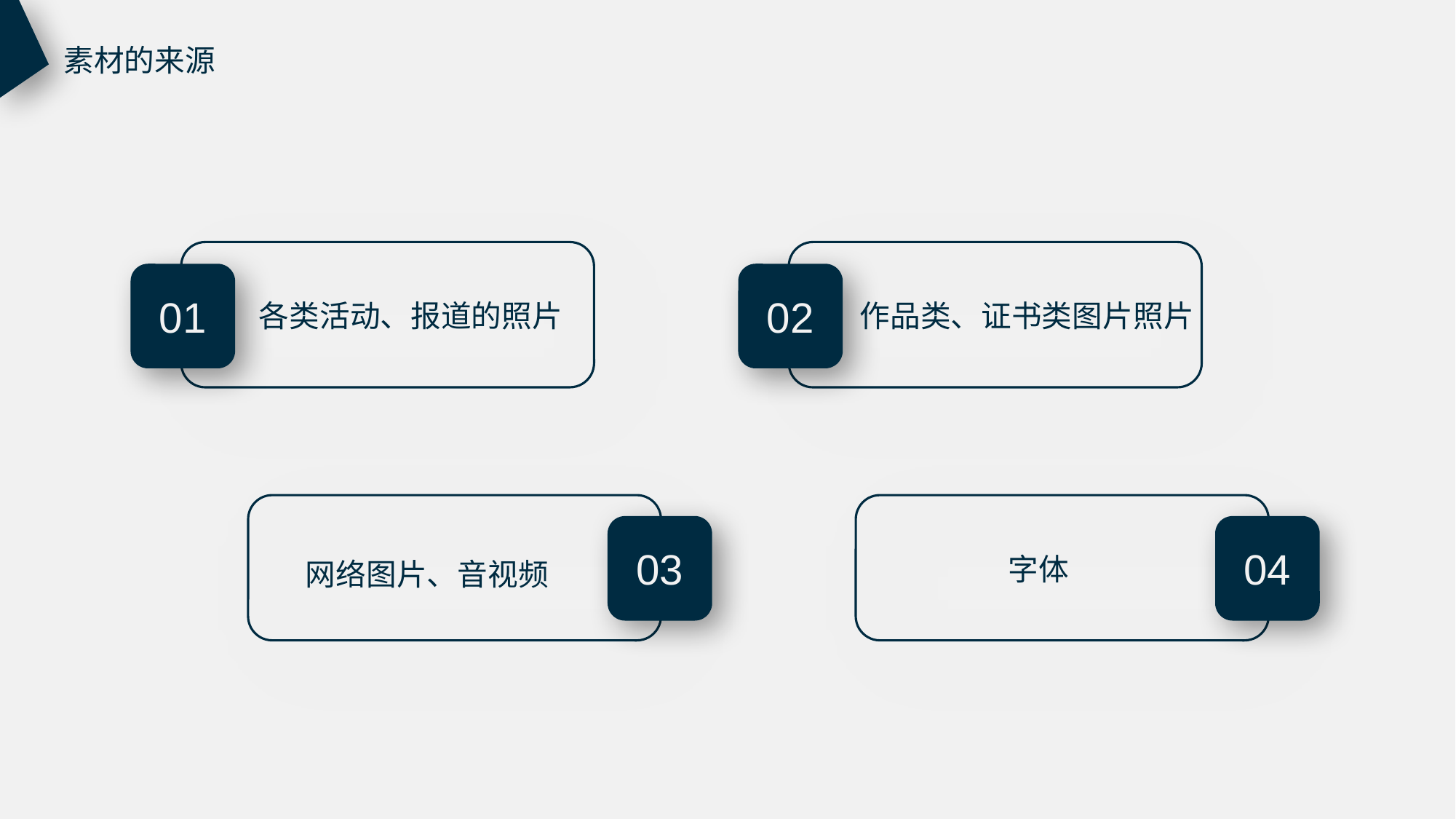

素材的来源

01
02
作品类、证书类图片照片
各类活动、报道的照片

03
04
字体
网络图片、音视频